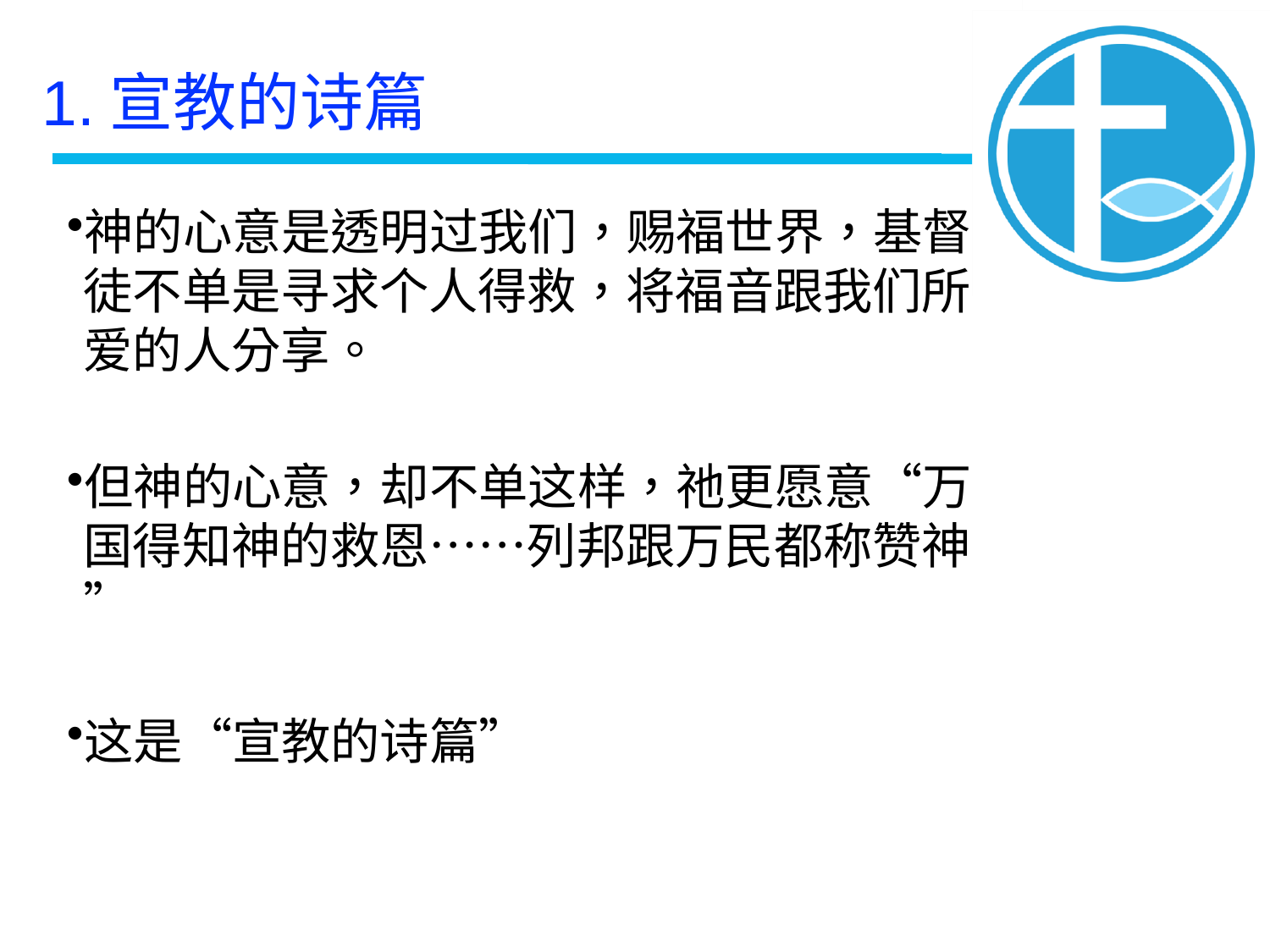

1.宣教的诗篇
神的心意是透明过我们，赐福世界，基督徒不单是寻求个人得救，将福音跟我们所爱的人分享。

但神的心意，却不单这样，祂更愿意“万国得知神的救恩……列邦跟万民都称赞神”

这是“宣教的诗篇”